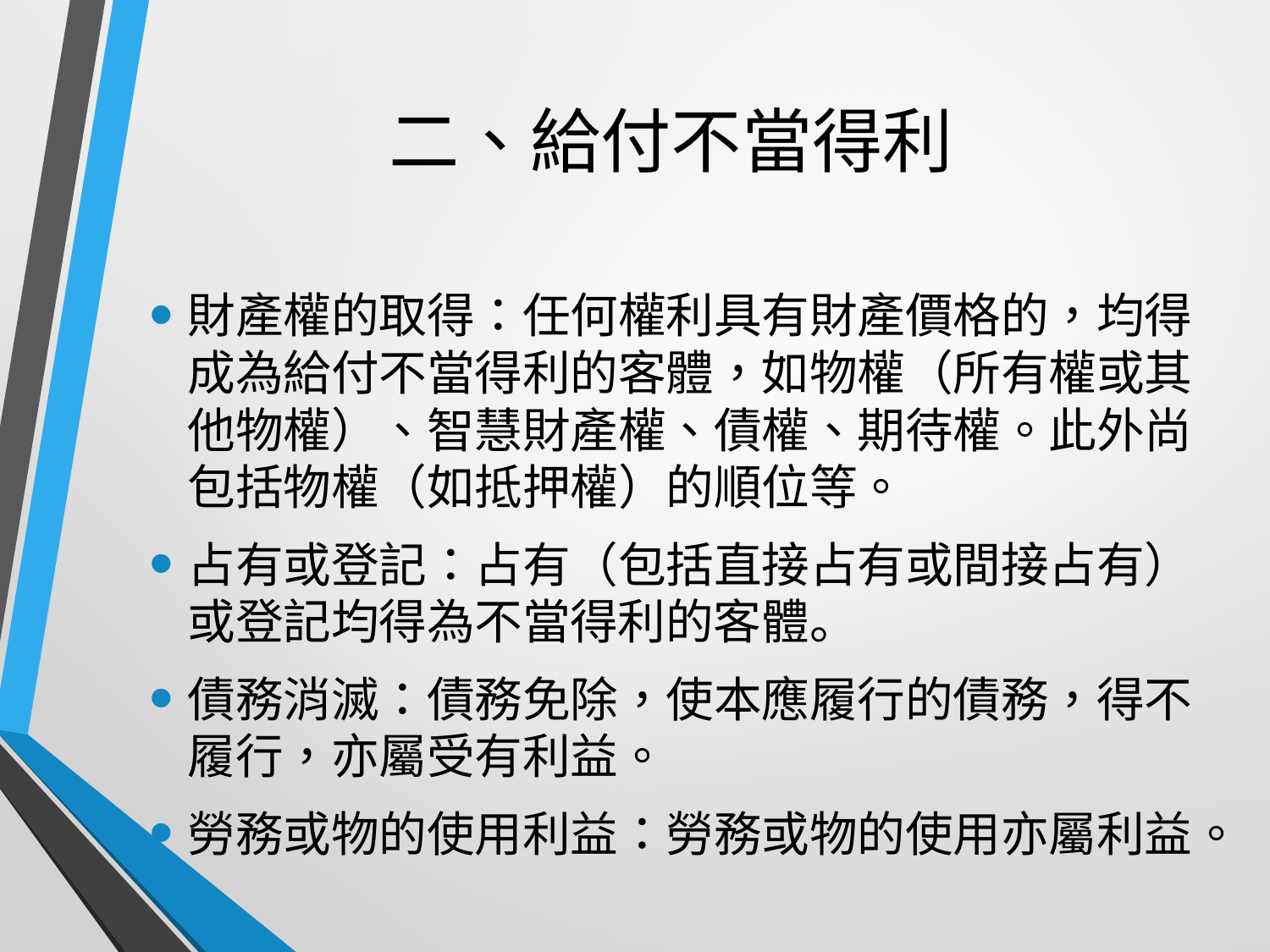

# 二、給付不當得利
財產權的取得：任何權利具有財產價格的，均得成為給付不當得利的客體，如物權（所有權或其他物權）、智慧財產權、債權、期待權。此外尚包括物權（如抵押權）的順位等。
占有或登記：占有（包括直接占有或間接占有）或登記均得為不當得利的客體。
債務消滅：債務免除，使本應履行的債務，得不履行，亦屬受有利益。
勞務或物的使用利益：勞務或物的使用亦屬利益。